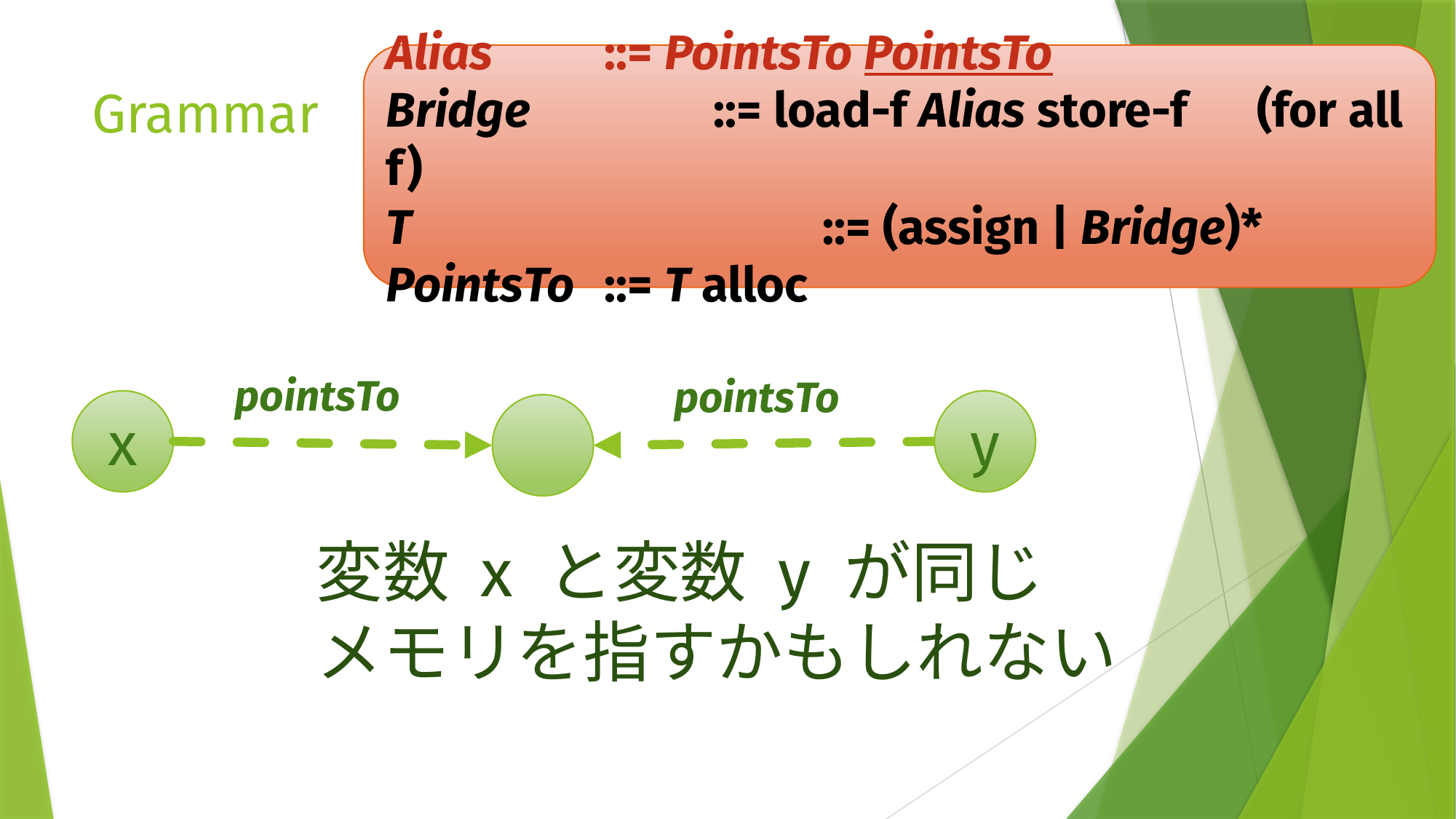

Alias		::= PointsTo PointsTo
Bridge		::= load-f Alias store-f      (for all f)
T				::= (assign | Bridge)*
PointsTo	::= T alloc
# Grammar
pointsTo
pointsTo
x
y

変数 x と変数 y が同じ
メモリを指すかもしれない